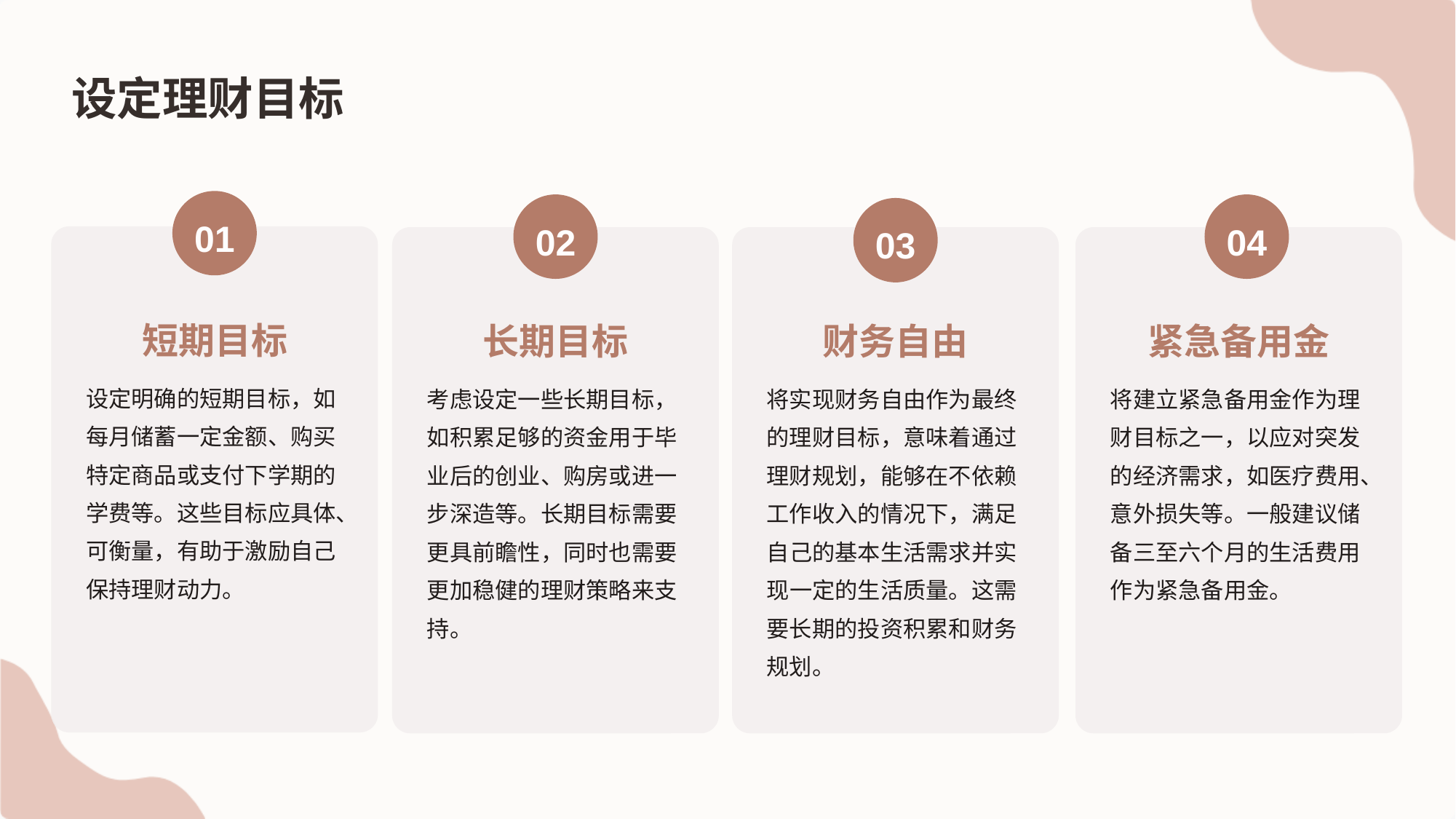

设定理财目标
01

02

04

03

短期目标
长期目标
财务自由
紧急备用金
设定明确的短期目标，如每月储蓄一定金额、购买特定商品或支付下学期的学费等。这些目标应具体、可衡量，有助于激励自己保持理财动力。
考虑设定一些长期目标，如积累足够的资金用于毕业后的创业、购房或进一步深造等。长期目标需要更具前瞻性，同时也需要更加稳健的理财策略来支持。
将实现财务自由作为最终的理财目标，意味着通过理财规划，能够在不依赖工作收入的情况下，满足自己的基本生活需求并实现一定的生活质量。这需要长期的投资积累和财务规划。
将建立紧急备用金作为理财目标之一，以应对突发的经济需求，如医疗费用、意外损失等。一般建议储备三至六个月的生活费用作为紧急备用金。